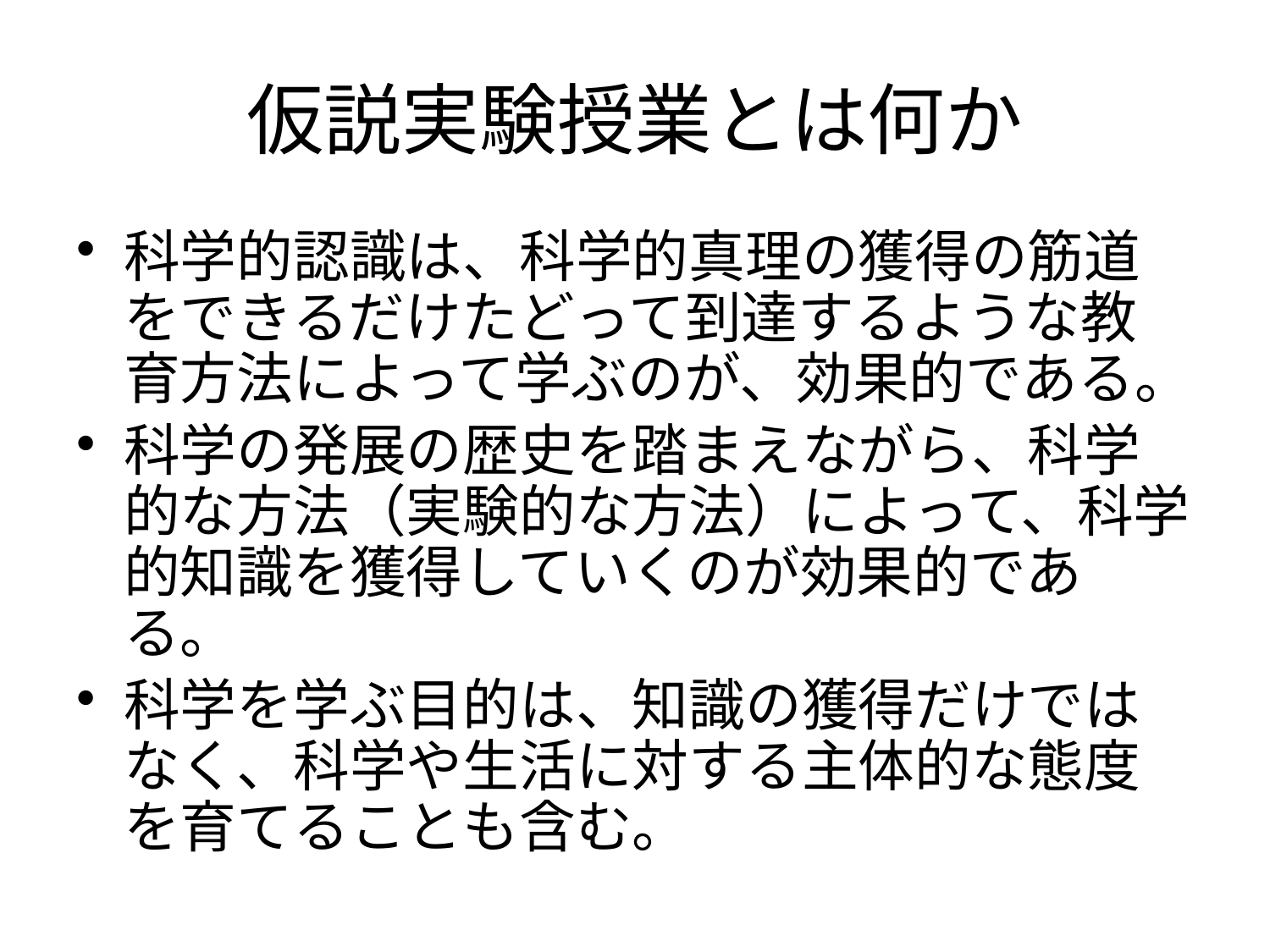

# 仮説実験授業とは何か
科学的認識は、科学的真理の獲得の筋道をできるだけたどって到達するような教育方法によって学ぶのが、効果的である。
科学の発展の歴史を踏まえながら、科学的な方法（実験的な方法）によって、科学的知識を獲得していくのが効果的である。
科学を学ぶ目的は、知識の獲得だけではなく、科学や生活に対する主体的な態度を育てることも含む。